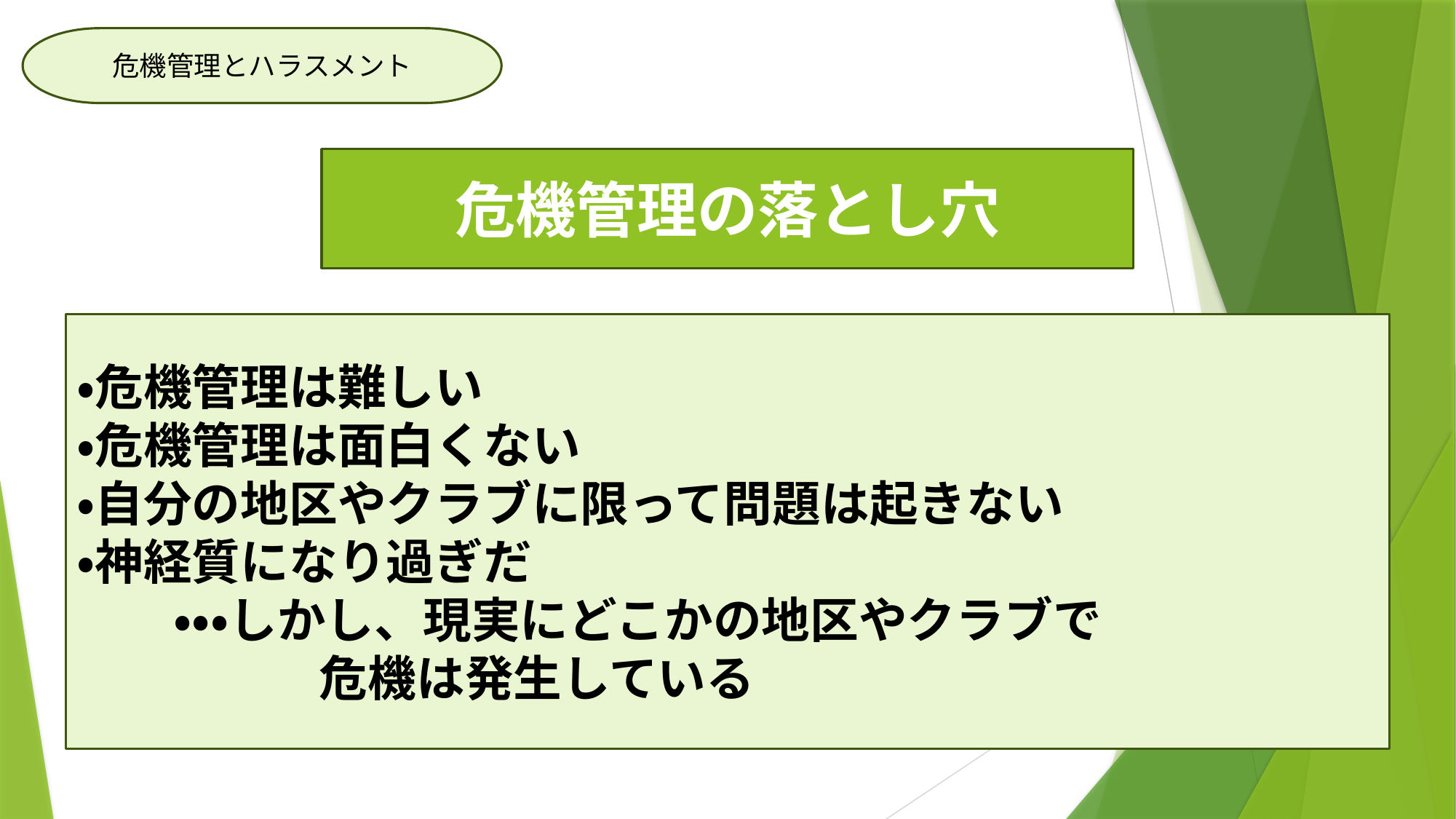

危機管理とハラスメント
危機管理の落とし穴
・危機管理は難しい
・危機管理は面白くない
・自分の地区やクラブに限って問題は起きない
・神経質になり過ぎだ
　　・・・しかし、現実にどこかの地区やクラブで
　　　　　危機は発生している